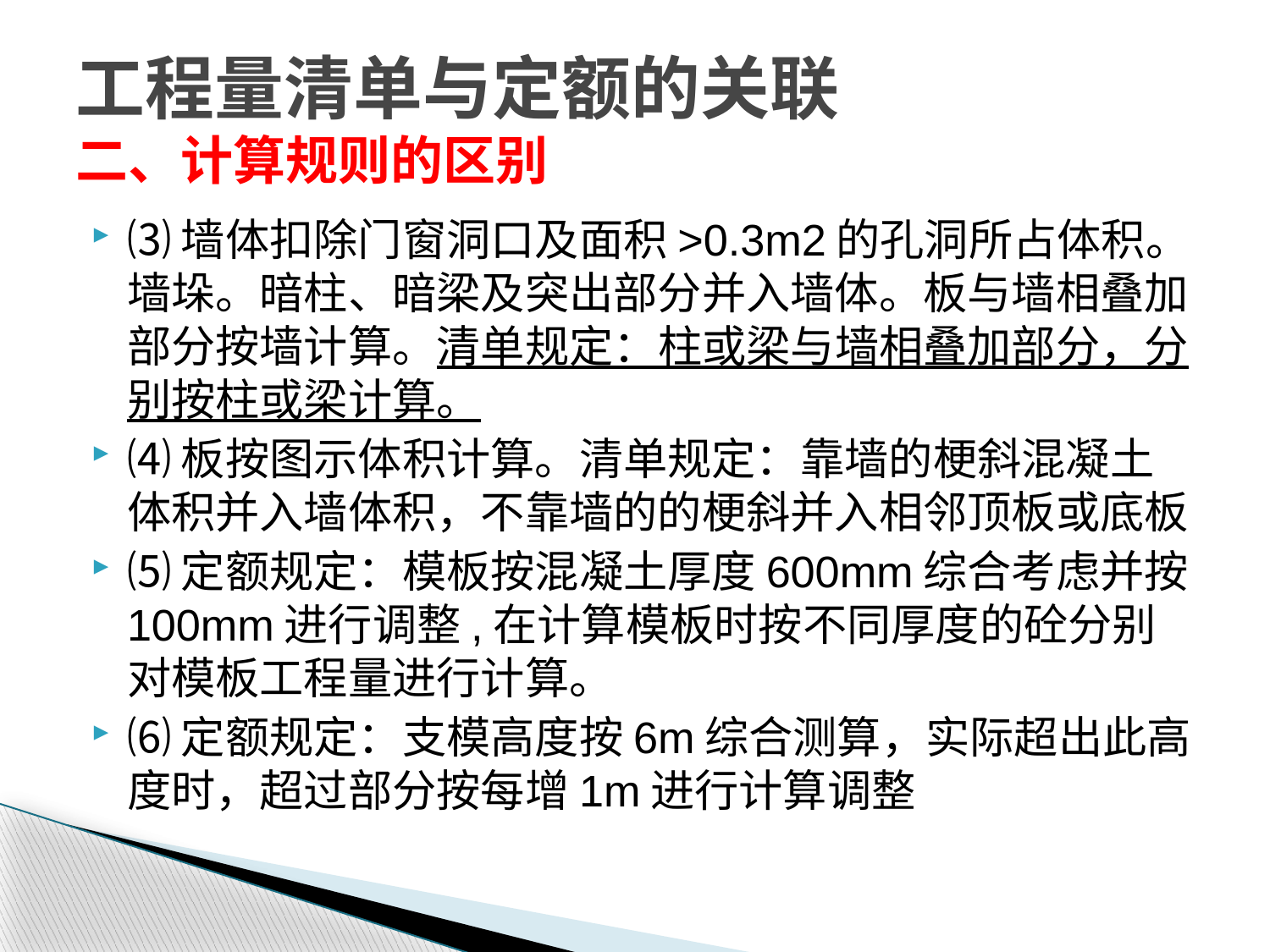

# 工程量清单与定额的关联 二、计算规则的区别
⑶墙体扣除门窗洞口及面积>0.3m2的孔洞所占体积。墙垛。暗柱、暗梁及突出部分并入墙体。板与墙相叠加部分按墙计算。清单规定：柱或梁与墙相叠加部分，分别按柱或梁计算。
⑷板按图示体积计算。清单规定：靠墙的梗斜混凝土体积并入墙体积，不靠墙的的梗斜并入相邻顶板或底板
⑸定额规定：模板按混凝土厚度600mm综合考虑并按100mm进行调整,在计算模板时按不同厚度的砼分别对模板工程量进行计算。
⑹定额规定：支模高度按6m综合测算，实际超出此高度时，超过部分按每增1m进行计算调整